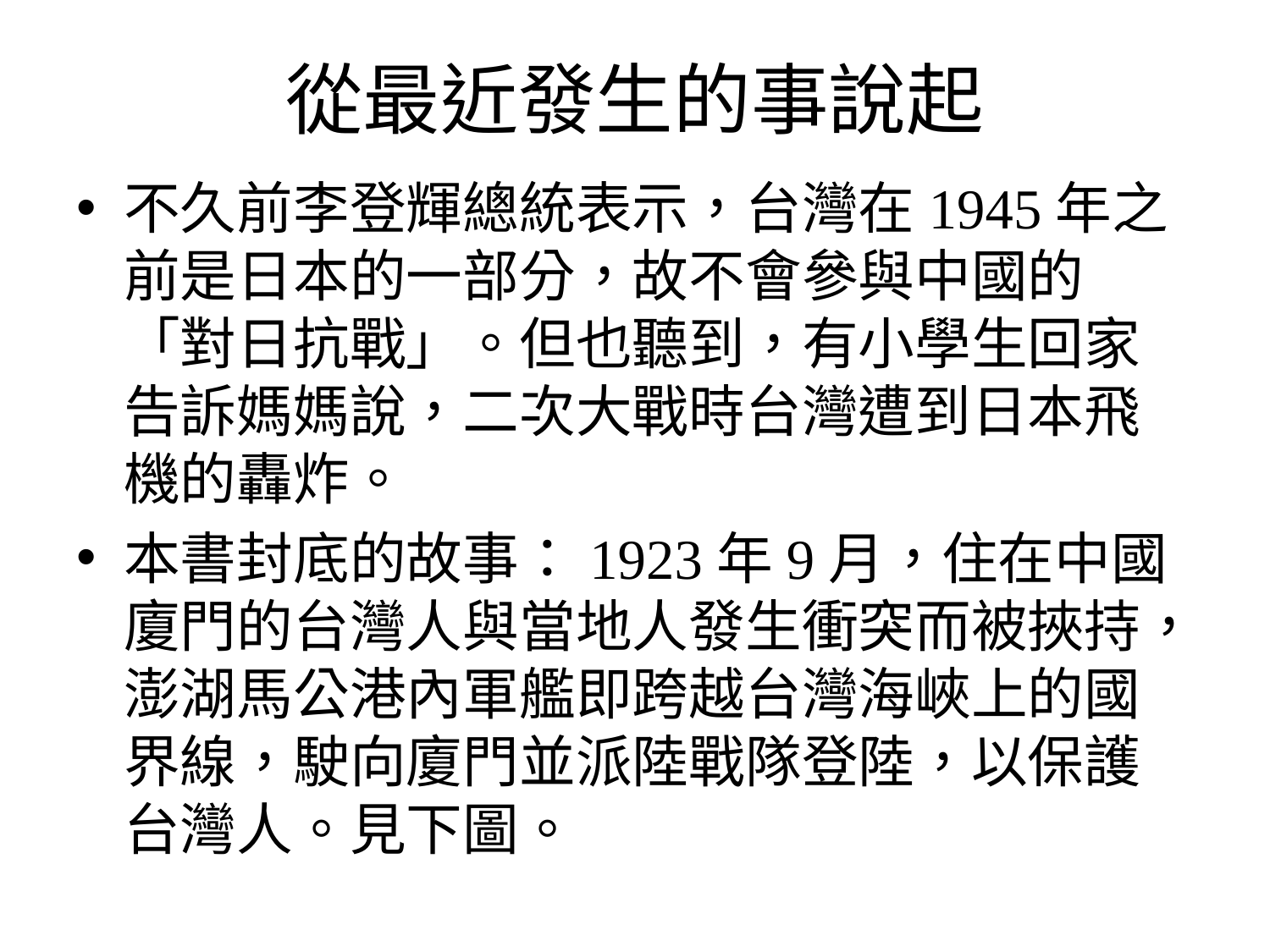

# 從最近發生的事說起
不久前李登輝總統表示，台灣在1945年之前是日本的一部分，故不會參與中國的「對日抗戰」。但也聽到，有小學生回家告訴媽媽說，二次大戰時台灣遭到日本飛機的轟炸。
本書封底的故事：1923年9月，住在中國廈門的台灣人與當地人發生衝突而被挾持，澎湖馬公港內軍艦即跨越台灣海峽上的國界線，駛向廈門並派陸戰隊登陸，以保護台灣人。見下圖。